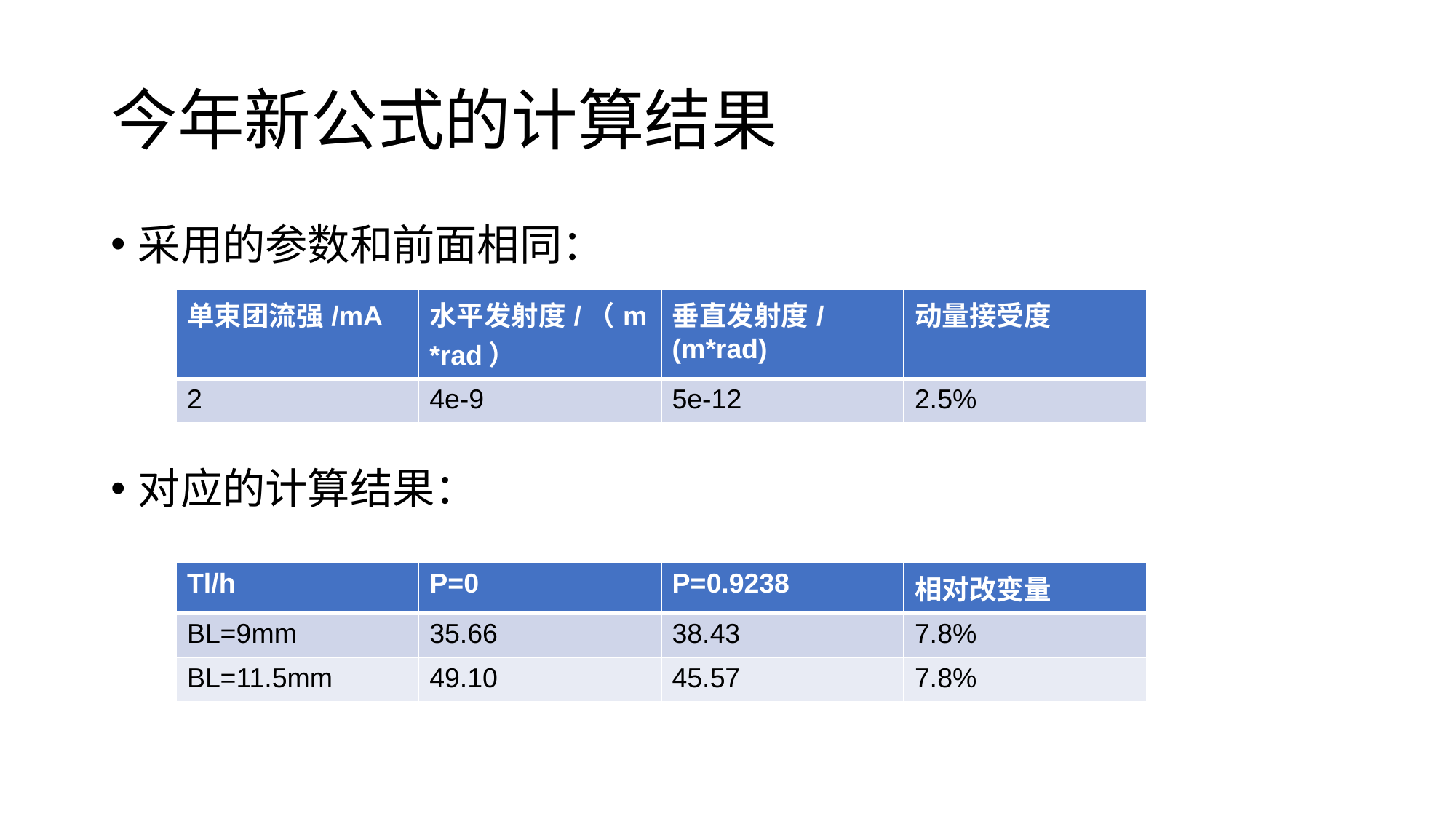

# 今年新公式的计算结果
采用的参数和前面相同：

对应的计算结果：
| 单束团流强/mA | 水平发射度/（m \*rad） | 垂直发射度/(m\*rad) | 动量接受度 |
| --- | --- | --- | --- |
| 2 | 4e-9 | 5e-12 | 2.5% |
| Tl/h | P=0 | P=0.9238 | 相对改变量 |
| --- | --- | --- | --- |
| BL=9mm | 35.66 | 38.43 | 7.8% |
| BL=11.5mm | 49.10 | 45.57 | 7.8% |